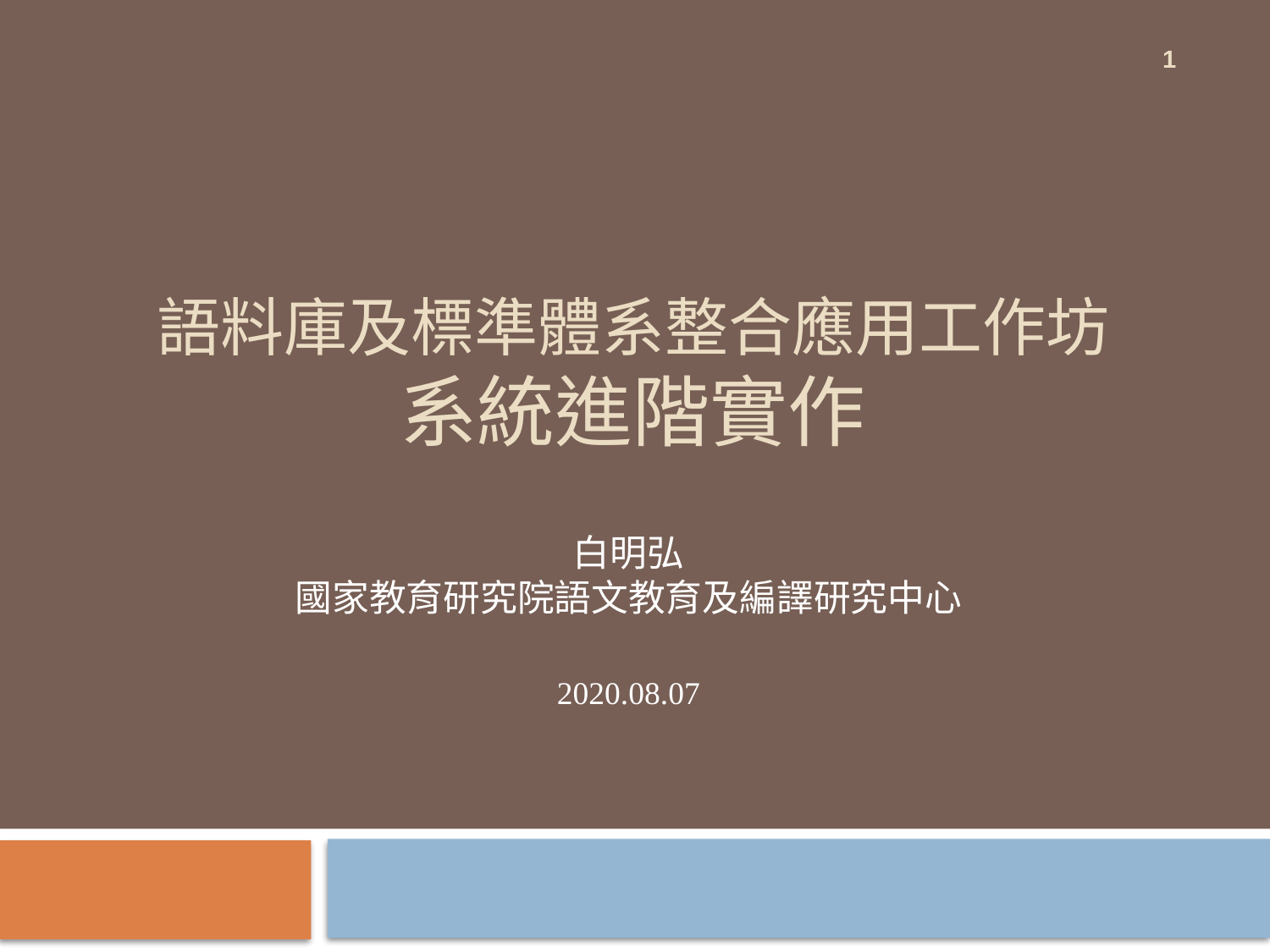

1
# 語料庫及標準體系整合應用工作坊 系統進階實作
白明弘
國家教育研究院語文教育及編譯研究中心

2020.08.07